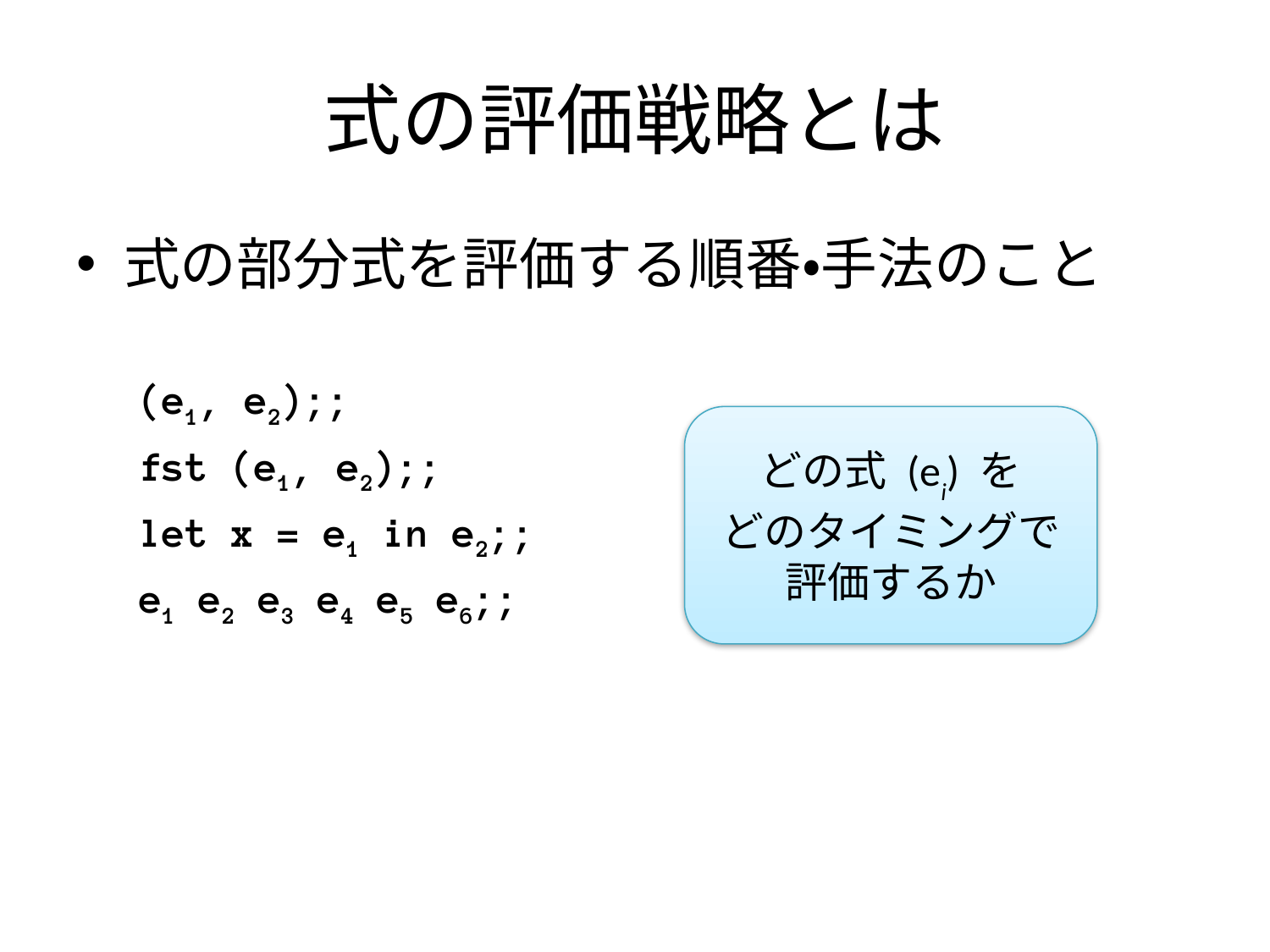

# 式の評価戦略とは
式の部分式を評価する順番・手法のこと
(e1, e2)‏;;
fst (e1, e2)‏;;
let x = e1 in e2;;
e1 e2 e3 e4 e5 e6;;
どの式 (ei) を
どのタイミングで
評価するか